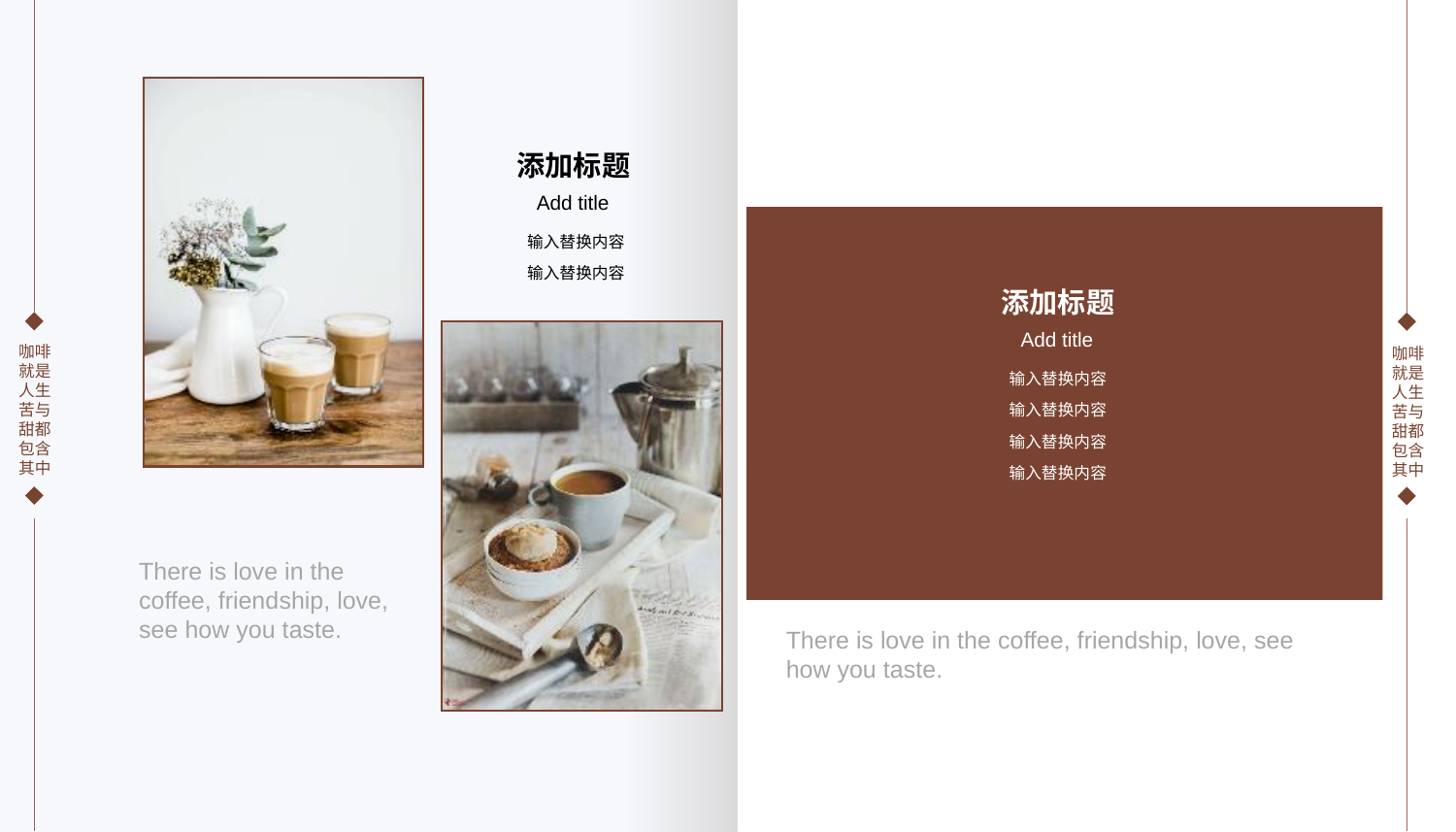

咖啡就是人生苦与甜都包含其中

咖啡就是人生苦与甜都包含其中

添加标题
Add title

输入替换内容
输入替换内容
添加标题
Add title

输入替换内容
输入替换内容
输入替换内容
输入替换内容
There is love in the coffee, friendship, love, see how you taste.
There is love in the coffee, friendship, love, see how you taste.